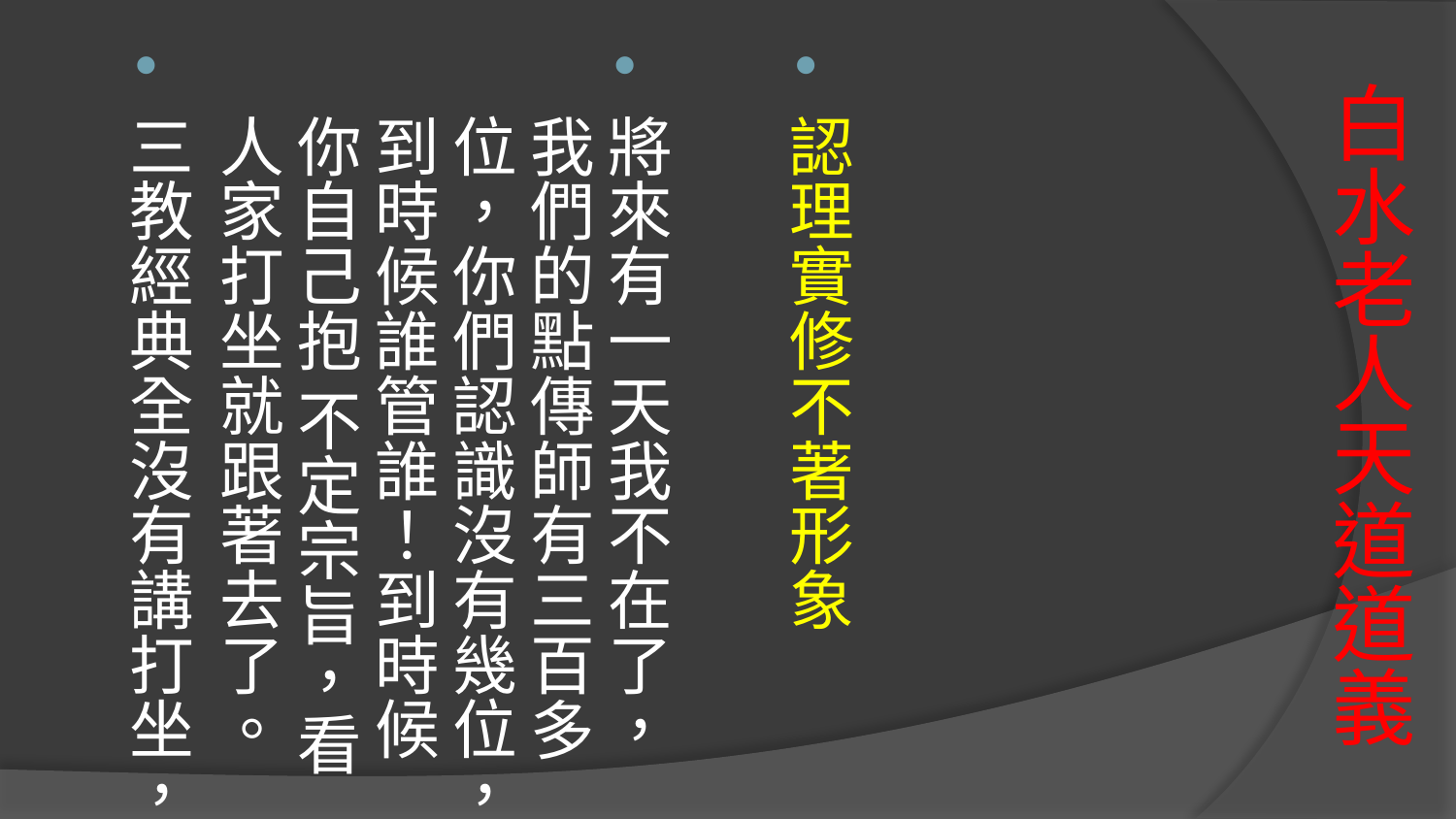

認理實修不著形象

將來有一天我不在了，我們的點傳師有三百多位，你們認識沒有幾位，到時候誰管誰！到時候你自己抱 不定宗旨，看人家打坐就跟著去了。
三教經典全沒有講打坐，

# 白水老人天道道義